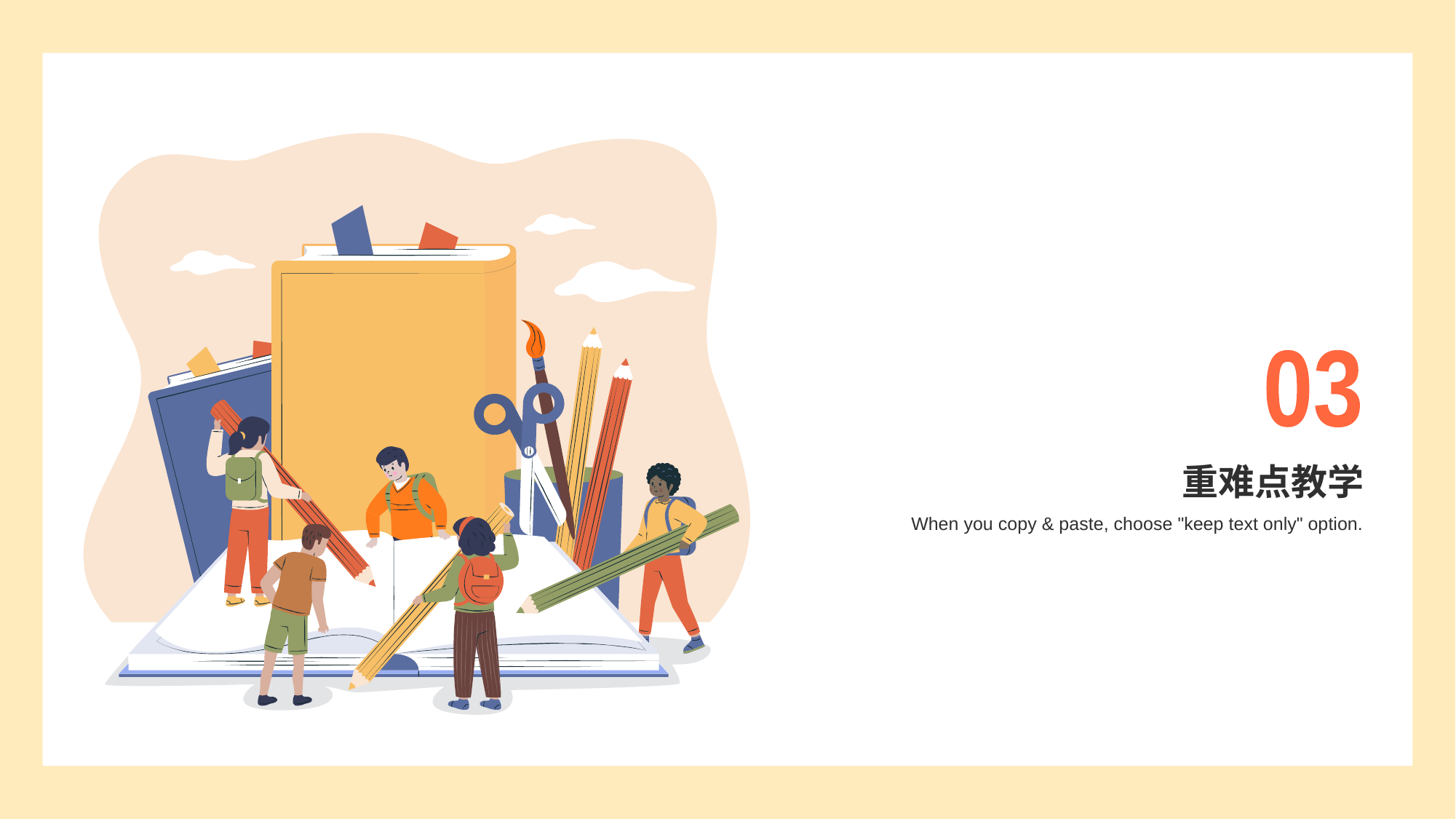

03
# 重难点教学
When you copy & paste, choose "keep text only" option.